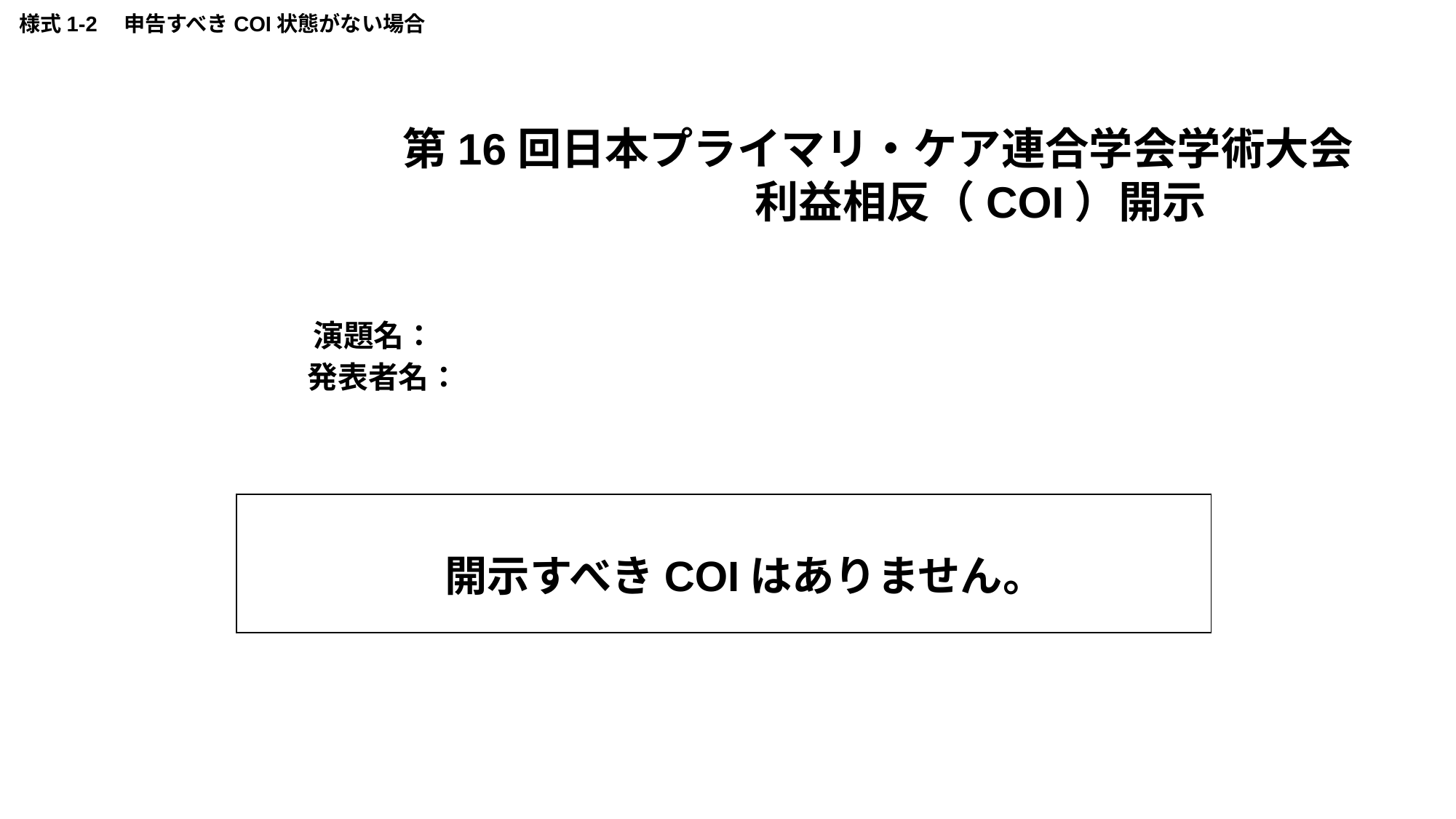

様式1-2　申告すべきCOI状態がない場合
# 第16回日本プライマリ・ケア連合学会学術大会 　　　　　　　　　　　　　　　利益相反（COI）開示 　　　　演題名： 　　　　　　　発表者名：

　開示すべきCOIはありません。